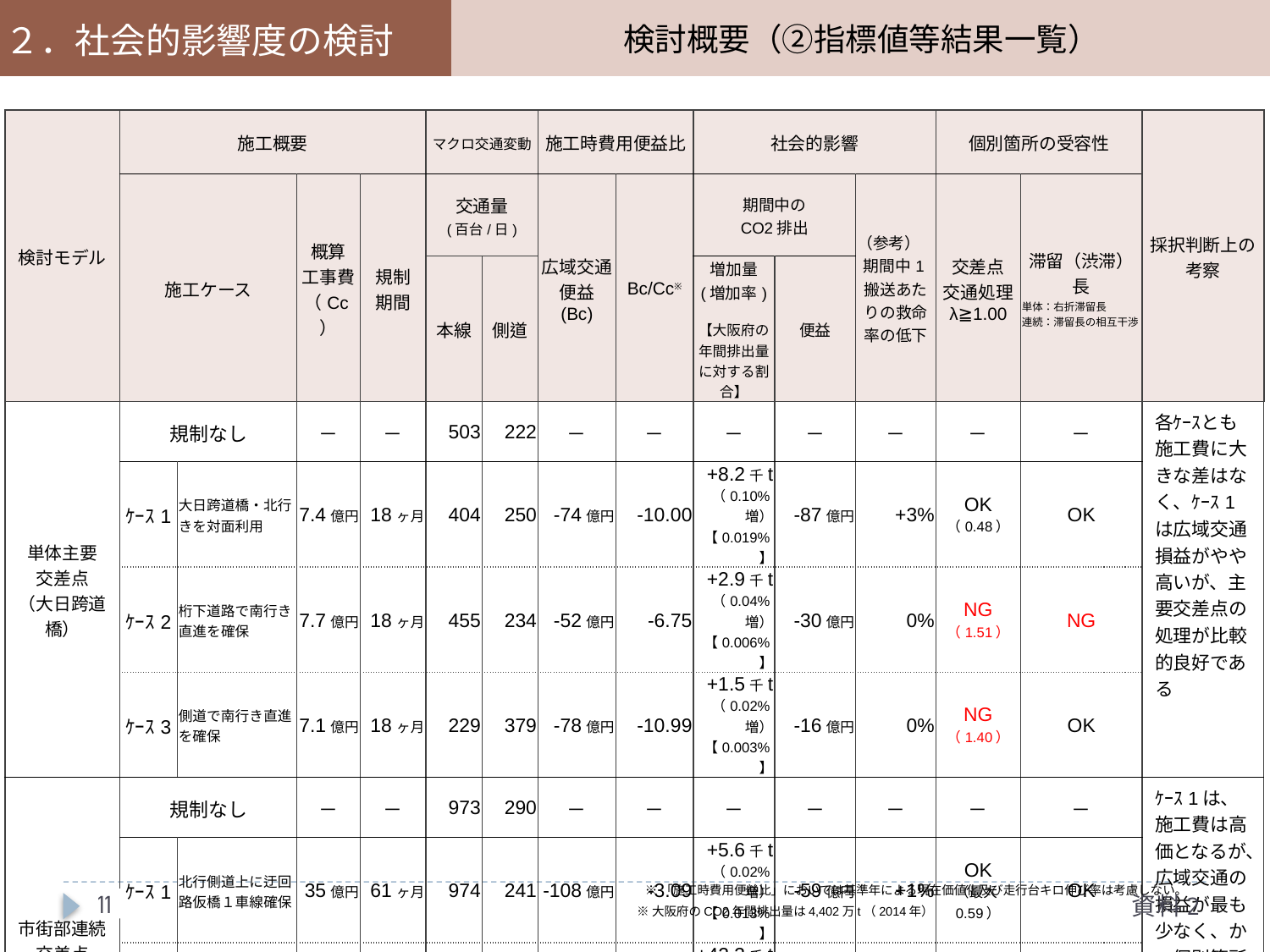

検討概要（②指標値等結果一覧）

２．社会的影響度の検討
| 検討モデル | 施工概要 |  |  |  | マクロ交通変動 |  | 施工時費用便益比 |  | 社会的影響 |  |  | 個別箇所の受容性 |  | 採択判断上の 考察 |
| --- | --- | --- | --- | --- | --- | --- | --- | --- | --- | --- | --- | --- | --- | --- |
|  | 施工ケース |  | 概算 工事費 （Cc） | 規制 期間 | 交通量 (百台/日) |  | 広域交通 便益 (Bc) | Bc/Cc※ | 期間中の CO2排出 |  | （参考） 期間中1搬送あたりの救命率の低下 | 交差点 交通処理 λ≧1.00 | 滞留（渋滞）長 単体：右折滞留長 連続：滞留長の相互干渉 |  |
|  |  |  |  |  | 本線 | 側道 |  |  | 増加量 (増加率) 【大阪府の年間排出量に対する割合】 | 便益 |  |  |  |  |
| 単体主要 交差点 （大日跨道橋） | 規制なし |  | － | － | 503 | 222 | － | － | － | － | － | － | － | 各ｹｰｽとも施工費に大きな差はなく、ｹｰｽ1は広域交通損益がやや高いが、主要交差点の処理が比較的良好である |
|  | ｹｰｽ1 | 大日跨道橋・北行きを対面利用 | 7.4億円 | 18ヶ月 | 404 | 250 | -74億円 | -10.00 | +8.2千t （0.10%増） 【0.019%】 | -87億円 | +3% | OK （0.48） | OK |  |
|  | ｹｰｽ2 | 桁下道路で南行き直進を確保 | 7.7億円 | 18ヶ月 | 455 | 234 | -52億円 | -6.75 | +2.9千t （0.04%増） 【0.006%】 | -30億円 | 0% | NG （1.51） | NG |  |
|  | ｹｰｽ3 | 側道で南行き直進を確保 | 7.1億円 | 18ヶ月 | 229 | 379 | -78億円 | -10.99 | +1.5千t （0.02%増） 【0.003%】 | -16億円 | 0% | NG （1.40） | OK |  |
| 市街部連続 交差点 （榎坂高架橋） | 規制なし |  | － | － | 973 | 290 | － | － | － | － | － | － | － | ｹｰｽ1は、施工費は高価となるが、広域交通の損益が最も少なく、かつ個別箇所の受容性も比較的良好である |
|  | ｹｰｽ1 | 北行側道上に迂回路仮橋１車線確保 | 35億円 | 61ヶ月 | 974 | 241 | -108億円 | -3.09 | +5.6千t （0.02%増） 【0.013%】 | -59億円 | +1% | OK （最大0.59） | OK |  |
|  | ｹｰｽ2 | 南行高架橋を対面利用 | 20億円 | 40ヶ月 | 669 | 338 | -1,225億円 | -56.25 | +42.3千t （0.24%増） 【0.096%】 | -448億円 | +12% | OK （最大0.74） | NG |  |
|  | ｹｰｽ3 | 南行高架橋対面、北行側道通行止め | 12億円 | 12ヶ月 | 684 | 148 | -418億円 | -34.83 | +12.4千t （0.23%増） 【0.028%】 | -131億円 | +15% | OK （最大0.73） | NG |  |
※「施工時費用便益比」においては基準年による現在価値化及び走行台キロ伸び率は考慮しない。
資料2
11
※大阪府のCO2年間排出量は4,402万t（2014年）